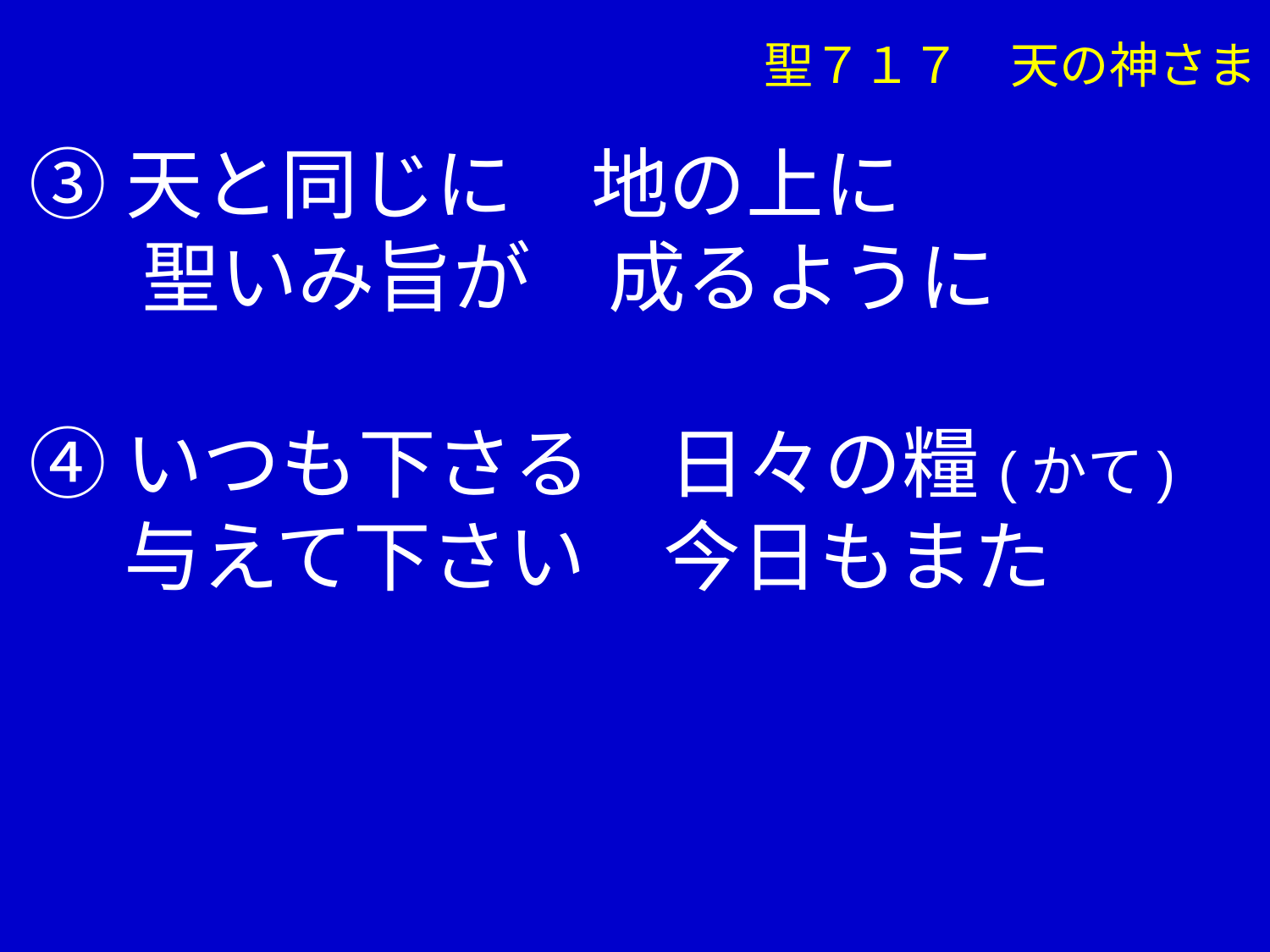

聖７１７　天の神さま
③天と同じに　地の上に
 　聖いみ旨が　成るように

④いつも下さる　日々の糧(かて)
　 与えて下さい　今日もまた